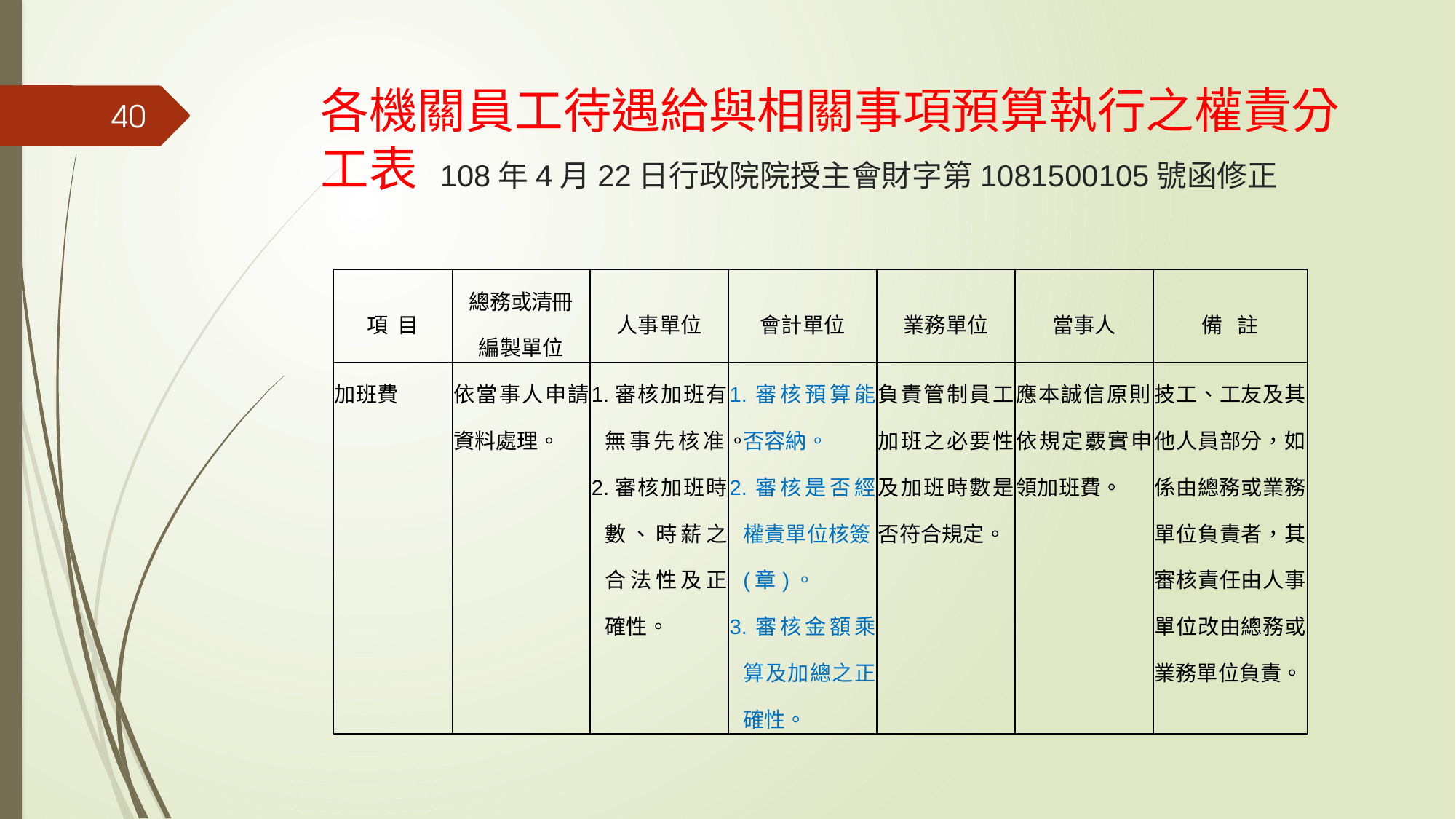

# 各機關員工待遇給與相關事項預算執行之權責分工表 108年4月22日行政院院授主會財字第1081500105號函修正
40
| 項 目 | 總務或清冊 編製單位 | 人事單位 | 會計單位 | 業務單位 | 當事人 | 備 註 |
| --- | --- | --- | --- | --- | --- | --- |
| 加班費 | 依當事人申請資料處理。 | 1.審核加班有無事先核准。 2.審核加班時數、時薪之合法性及正確性。 | 1.審核預算能否容納。 2.審核是否經權責單位核簽(章)。 3.審核金額乘算及加總之正確性。 | 負責管制員工加班之必要性及加班時數是否符合規定。 | 應本誠信原則，依規定覈實申領加班費。 | 技工、工友及其他人員部分，如係由總務或業務單位負責者，其審核責任由人事單位改由總務或業務單位負責。 |